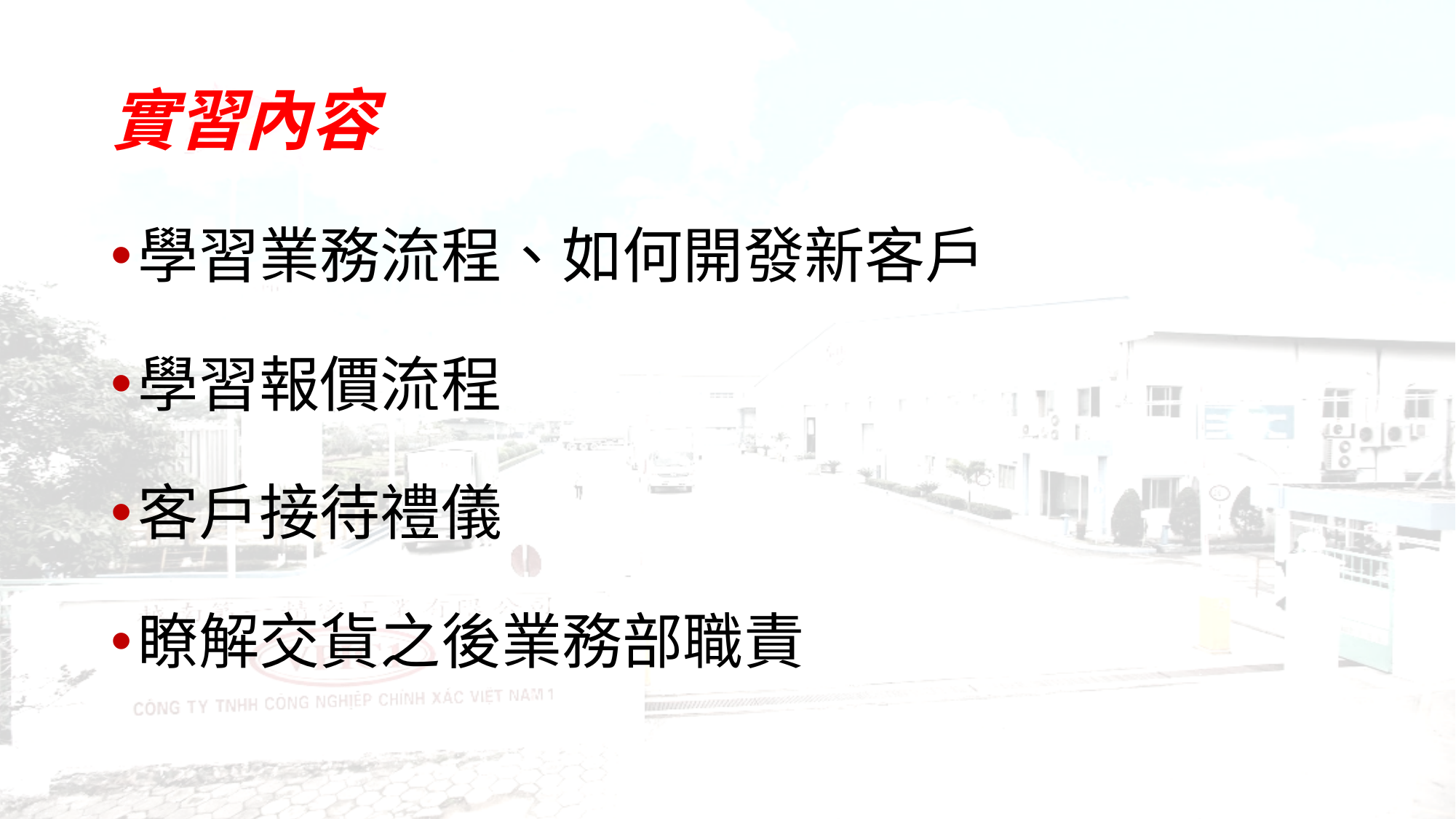

# 實習內容
學習業務流程、如何開發新客戶

學習報價流程

客戶接待禮儀

瞭解交貨之後業務部職責